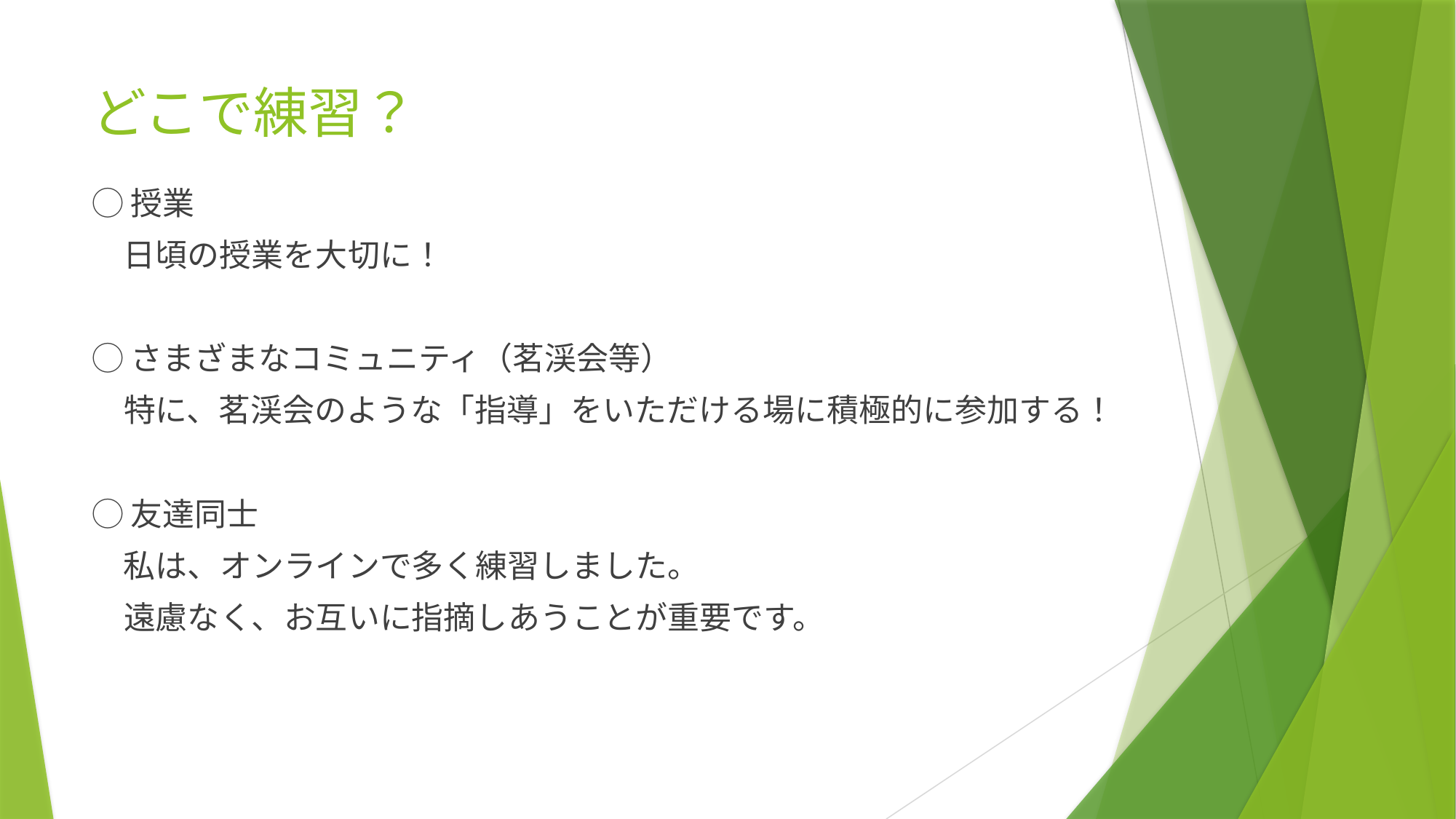

# どこで練習？
◯授業
　日頃の授業を大切に！

◯さまざまなコミュニティ（茗渓会等）
　特に、茗渓会のような「指導」をいただける場に積極的に参加する！

◯友達同士
　私は、オンラインで多く練習しました。
　遠慮なく、お互いに指摘しあうことが重要です。